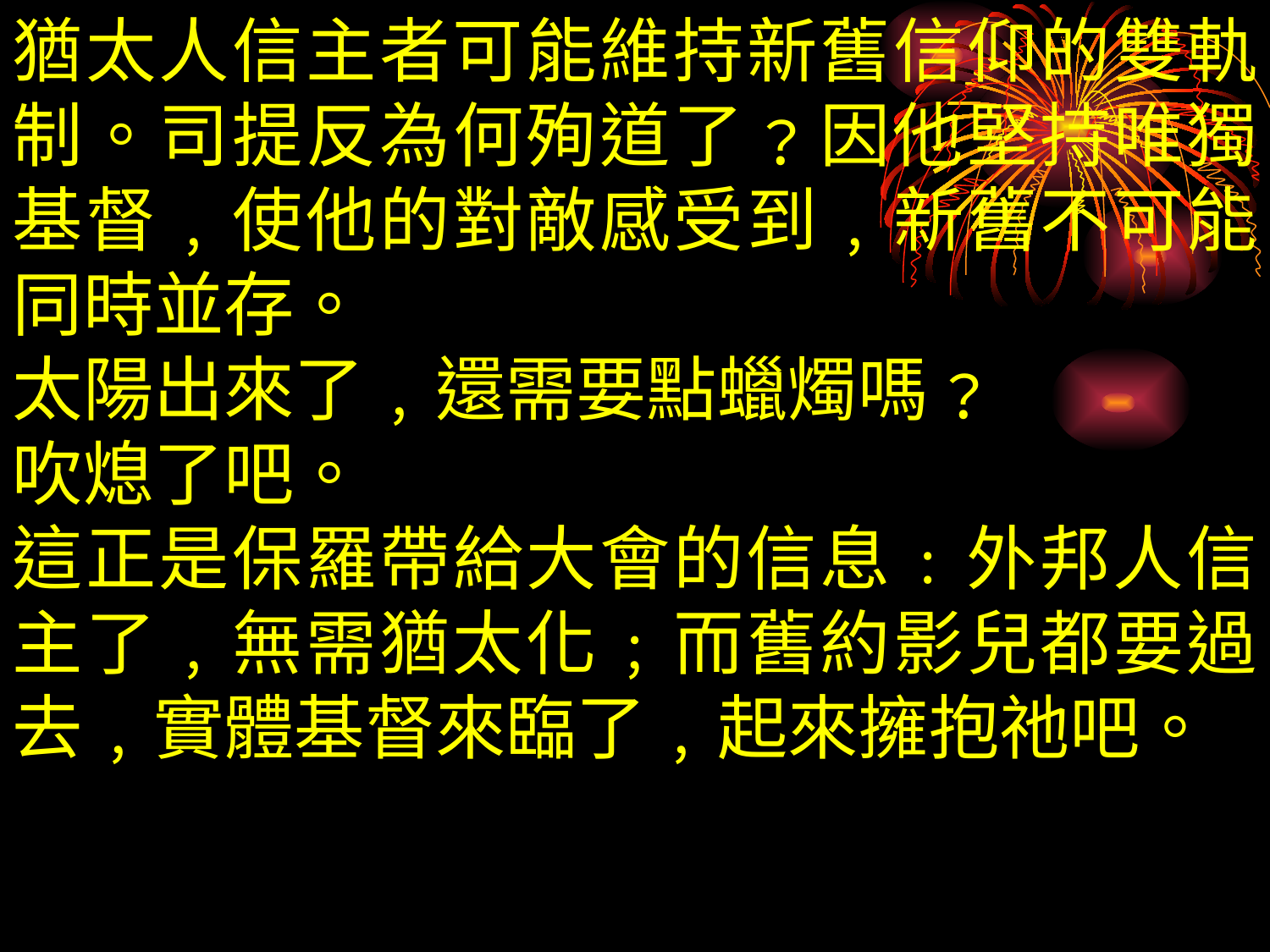

猶太人信主者可能維持新舊信仰的雙軌制。司提反為何殉道了﹖因他堅持唯獨基督﹐使他的對敵感受到﹐新舊不可能同時並存。
太陽出來了﹐還需要點蠟燭嗎﹖
吹熄了吧。
這正是保羅帶給大會的信息﹕外邦人信主了﹐無需猶太化﹔而舊約影兒都要過去﹐實體基督來臨了﹐起來擁抱祂吧。